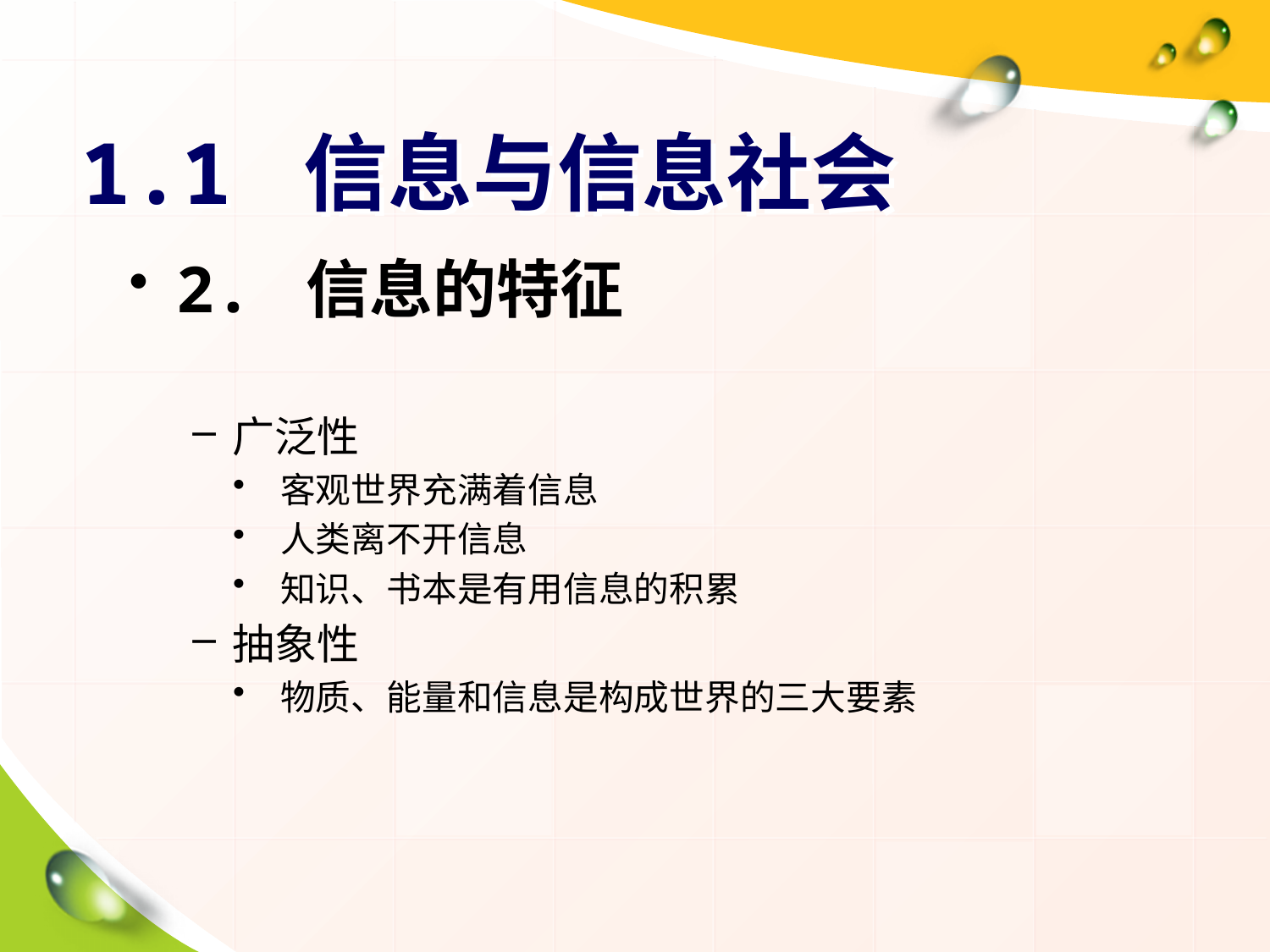

# 1.1 信息与信息社会
2. 信息的特征

广泛性
客观世界充满着信息
人类离不开信息
知识、书本是有用信息的积累
抽象性
物质、能量和信息是构成世界的三大要素